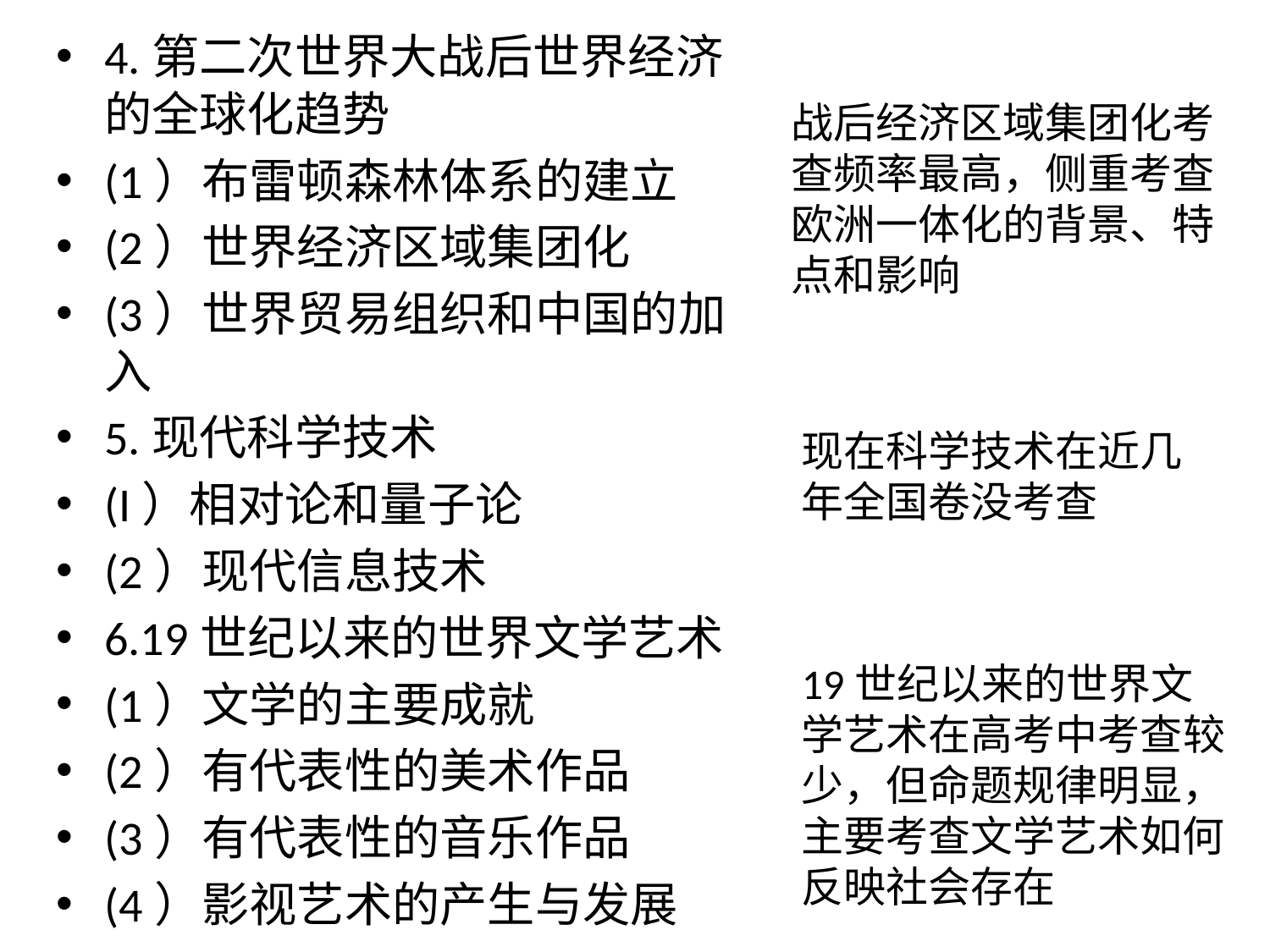

4.第二次世界大战后世界经济的全球化趋势
(1）布雷顿森林体系的建立
(2）世界经济区域集团化
(3）世界贸易组织和中国的加入
5.现代科学技术
(I）相对论和量子论
(2）现代信息技术
6.19世纪以来的世界文学艺术
(1）文学的主要成就
(2）有代表性的美术作品
(3）有代表性的音乐作品
(4）影视艺术的产生与发展

战后经济区域集团化考查频率最高，侧重考查欧洲一体化的背景、特点和影响
现在科学技术在近几年全国卷没考查
19世纪以来的世界文学艺术在高考中考查较少，但命题规律明显，主要考查文学艺术如何反映社会存在